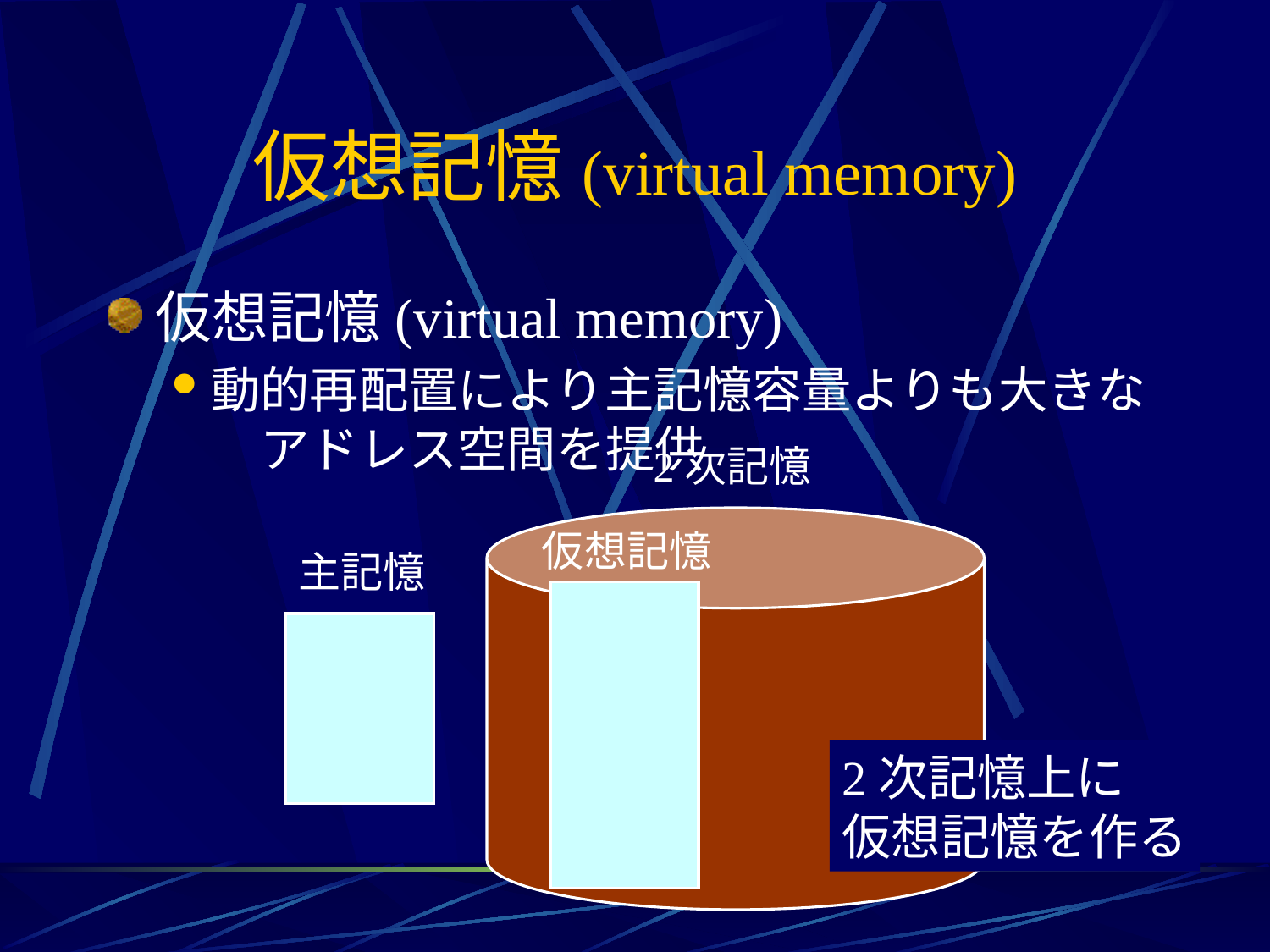

# 仮想記憶(virtual memory)
仮想記憶(virtual memory)
動的再配置により主記憶容量よりも大きな　アドレス空間を提供
2次記憶

仮想記憶

主記憶

2次記憶上に
仮想記憶を作る